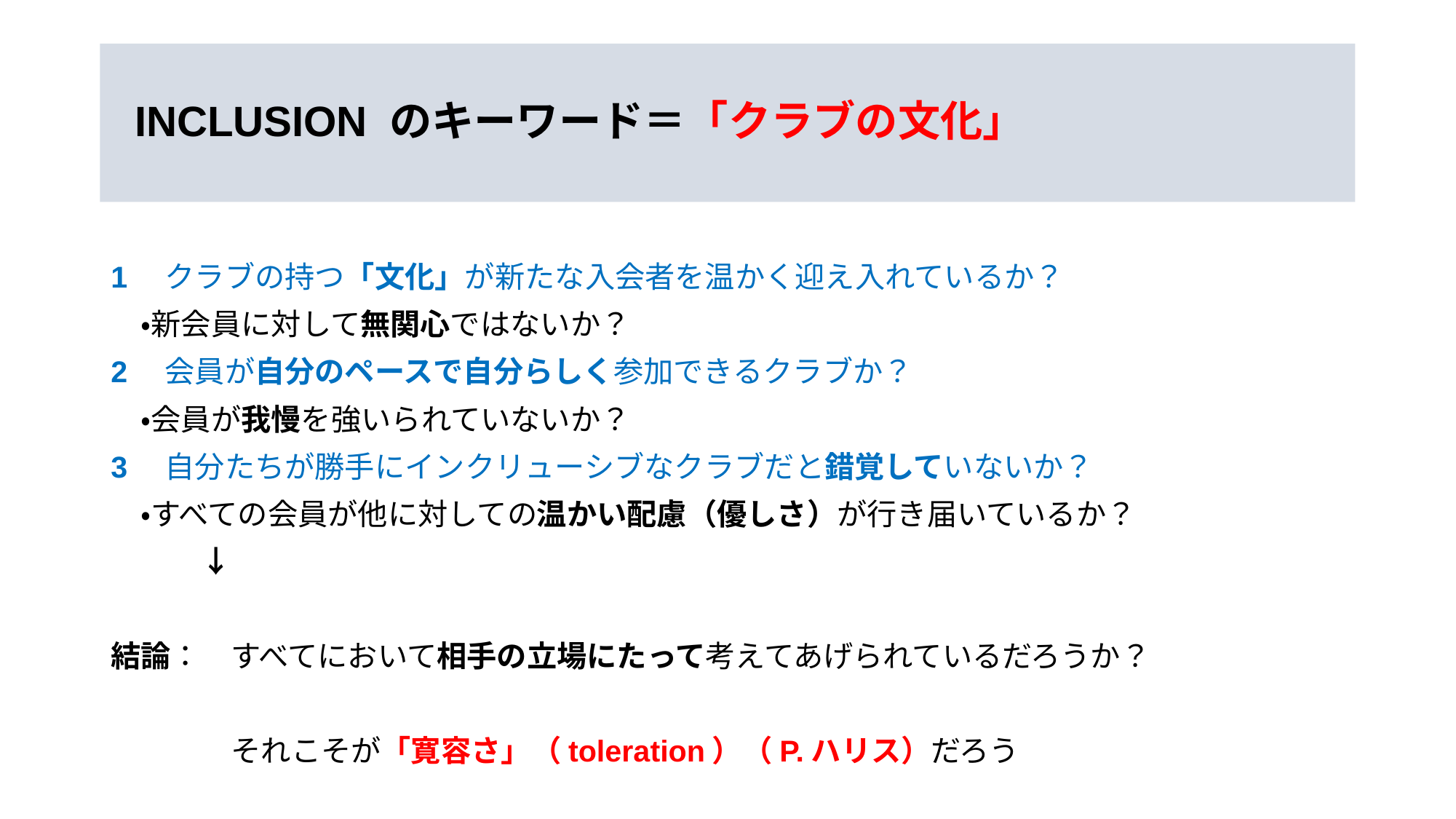

# INCLUSION のキーワード＝「クラブの文化」
1　クラブの持つ「文化」が新たな入会者を温かく迎え入れているか？
　・新会員に対して無関心ではないか？
2　会員が自分のペースで自分らしく参加できるクラブか？
　・会員が我慢を強いられていないか？
3　自分たちが勝手にインクリューシブなクラブだと錯覚していないか？
　・すべての会員が他に対しての温かい配慮（優しさ）が行き届いているか？
　　　↓

結論：　すべてにおいて相手の立場にたって考えてあげられているだろうか？

　　　　それこそが「寛容さ」（toleration）（P.ハリス）だろう